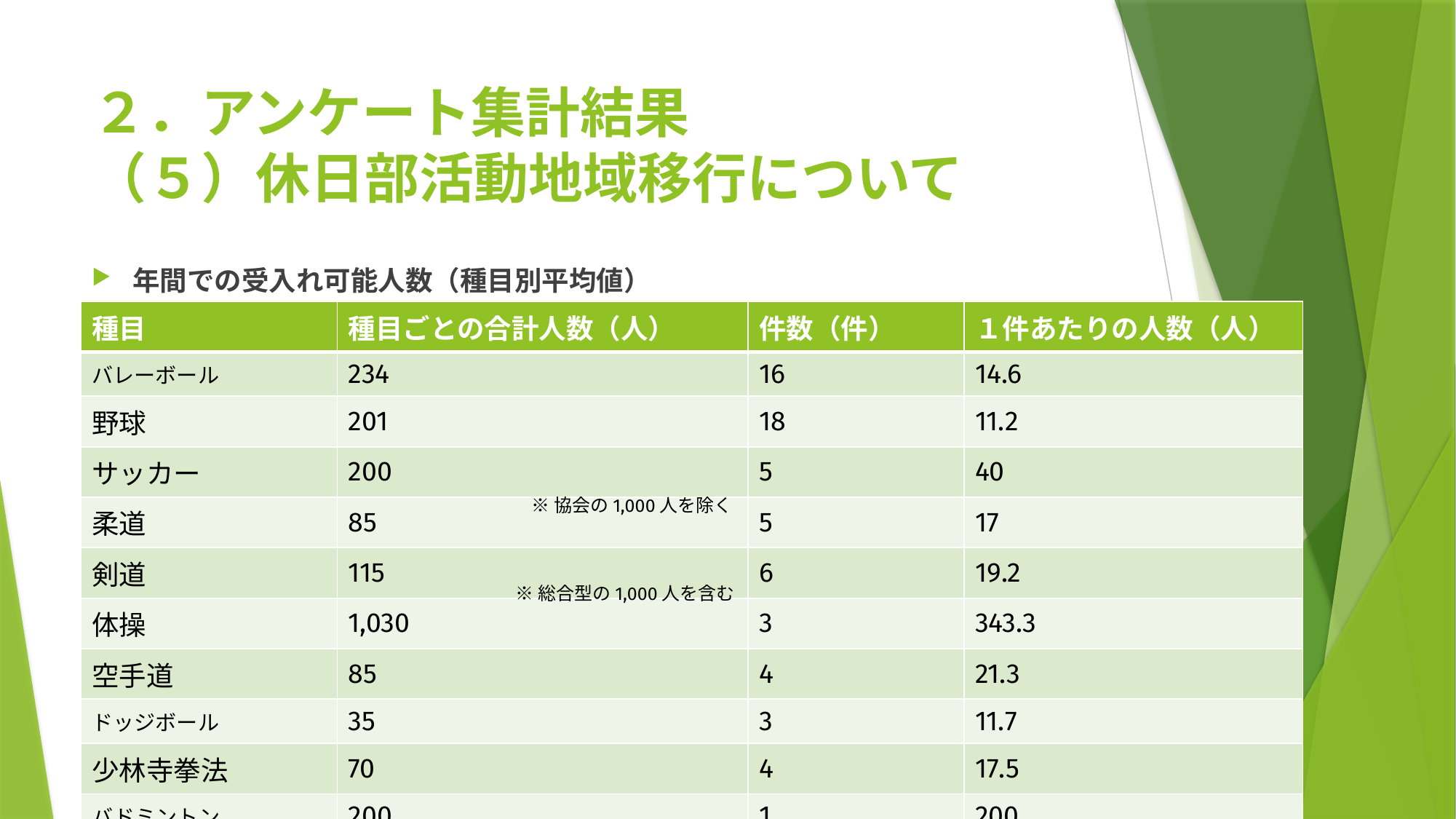

# ２．アンケート集計結果 （５）休日部活動地域移行について
年間での受入れ可能人数（種目別平均値）

| 種目 | 種目ごとの合計人数（人） | 件数（件） | １件あたりの人数（人） |
| --- | --- | --- | --- |
| バレーボール | 234 | 16 | 14.6 |
| 野球 | 201 | 18 | 11.2 |
| サッカー | 200 | 5 | 40 |
| 柔道 | 85 | 5 | 17 |
| 剣道 | 115 | 6 | 19.2 |
| 体操 | 1,030 | 3 | 343.3 |
| 空手道 | 85 | 4 | 21.3 |
| ドッジボール | 35 | 3 | 11.7 |
| 少林寺拳法 | 70 | 4 | 17.5 |
| バドミントン | 200 | 1 | 200 |
※協会の1,000人を除く
※総合型の1,000人を含む
25